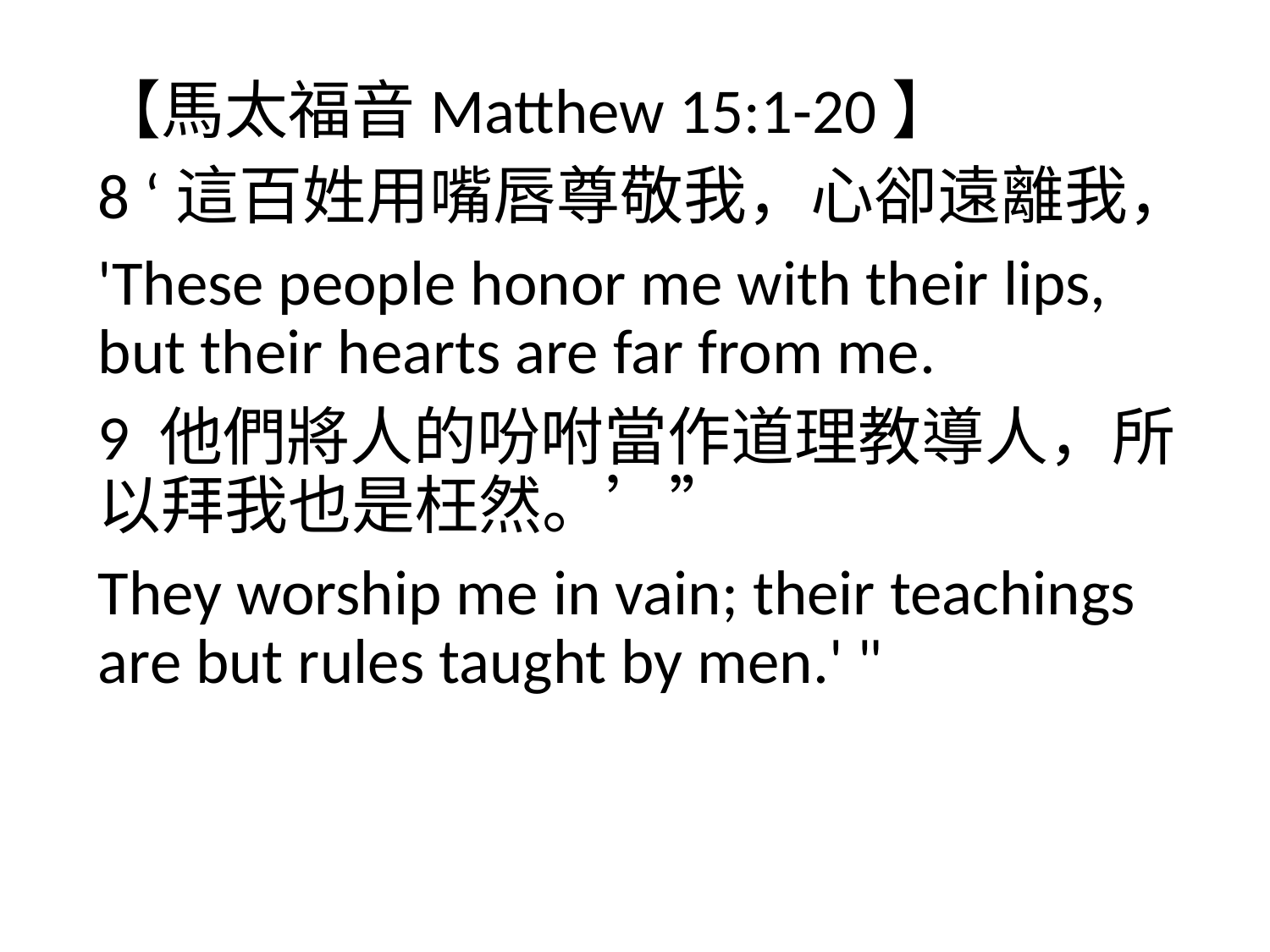

【馬太福音Matthew 15:1-20】
8 ‘這百姓用嘴唇尊敬我，心卻遠離我，
'These people honor me with their lips, but their hearts are far from me.
9 他們將人的吩咐當作道理教導人，所以拜我也是枉然。’”
They worship me in vain; their teachings are but rules taught by men.' "